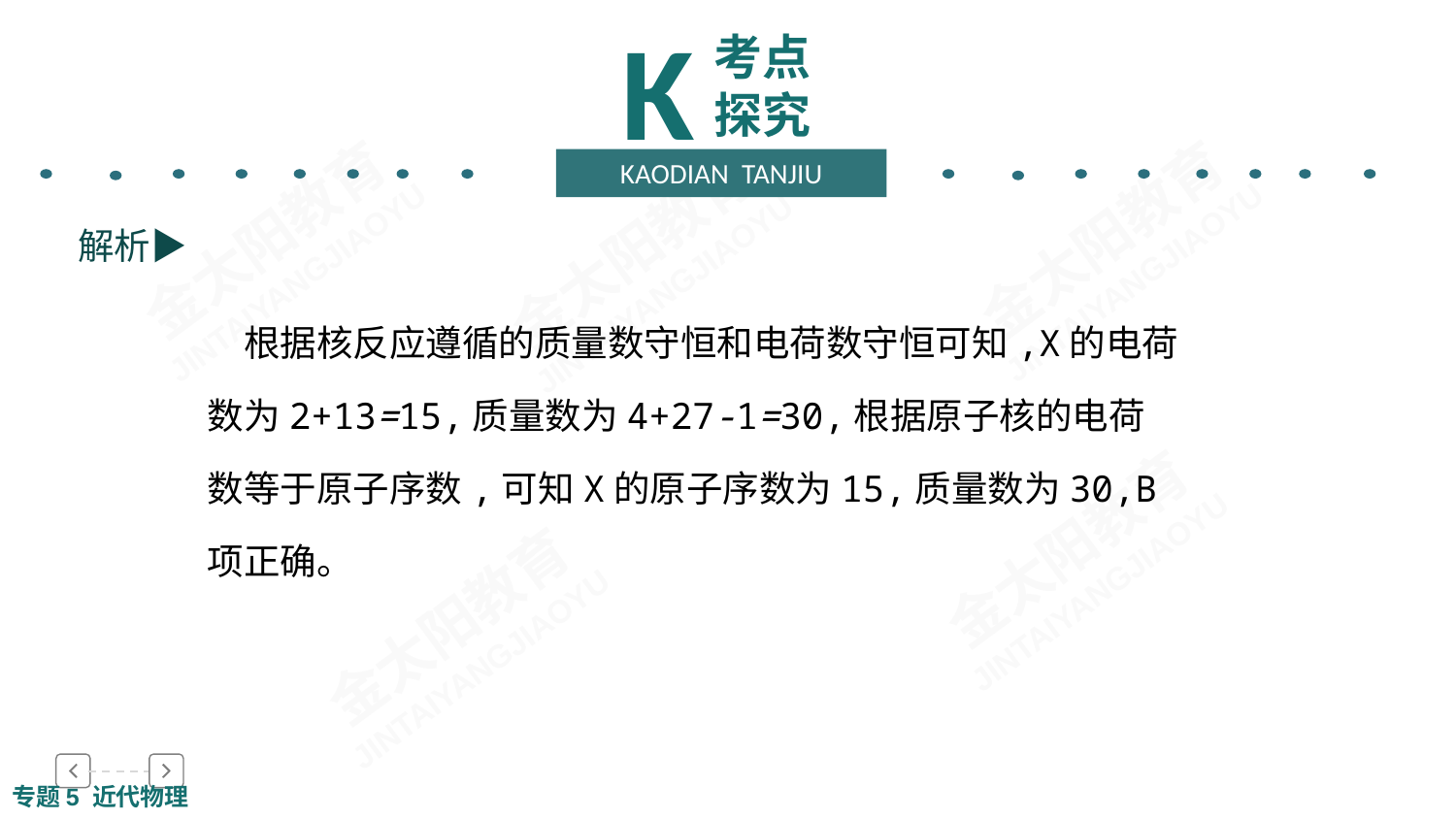

K
考点探究
KAODIAN  TANJIU

解析▶
　根据核反应遵循的质量数守恒和电荷数守恒可知,X的电荷数为2+13=15,质量数为4+27-1=30,根据原子核的电荷数等于原子序数,可知X的原子序数为15,质量数为30,B项正确。